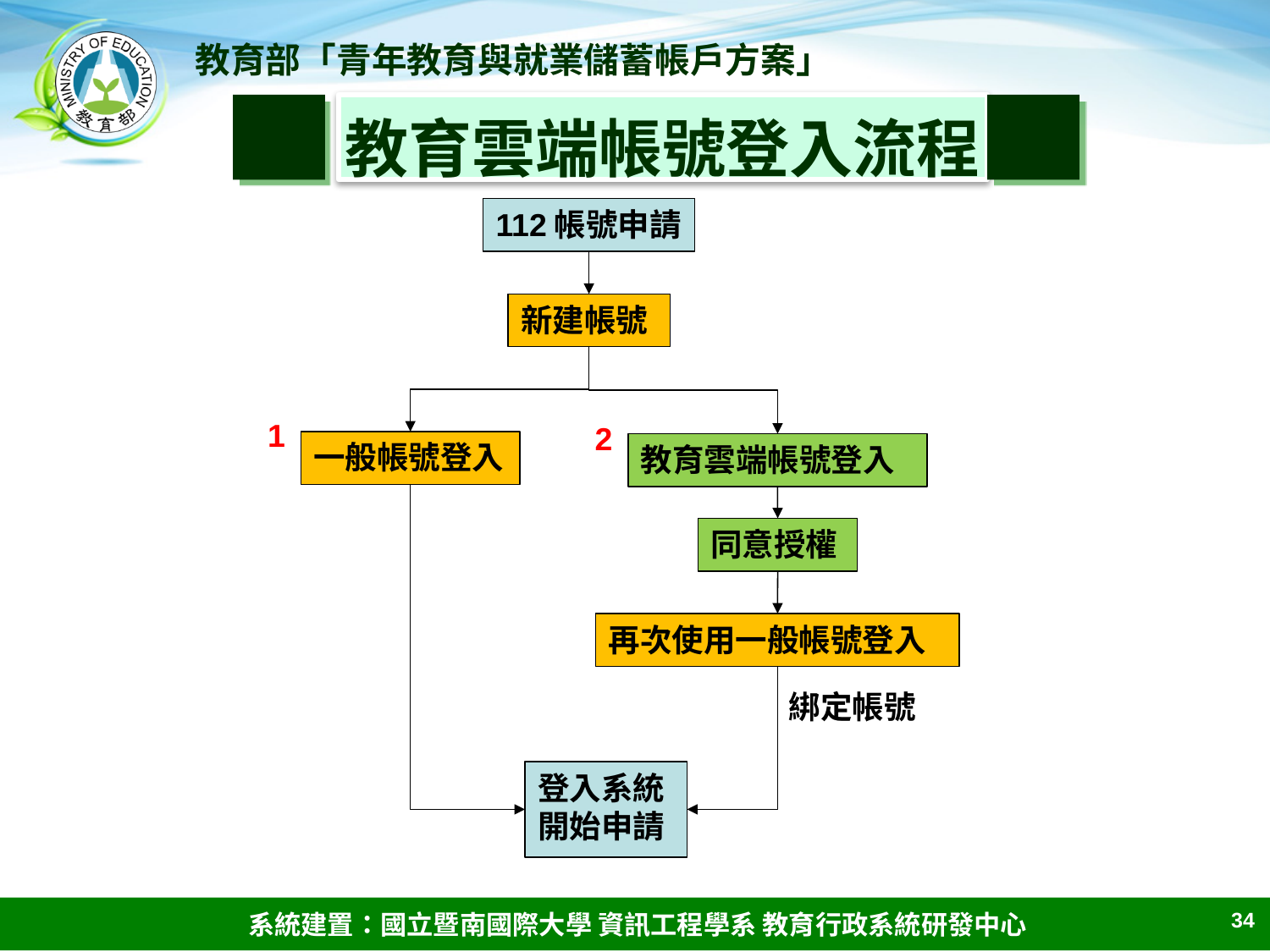

教育雲端帳號登入流程

112帳號申請
新建帳號
1
2
一般帳號登入
教育雲端帳號登入
同意授權
再次使用一般帳號登入
綁定帳號
登入系統開始申請
34